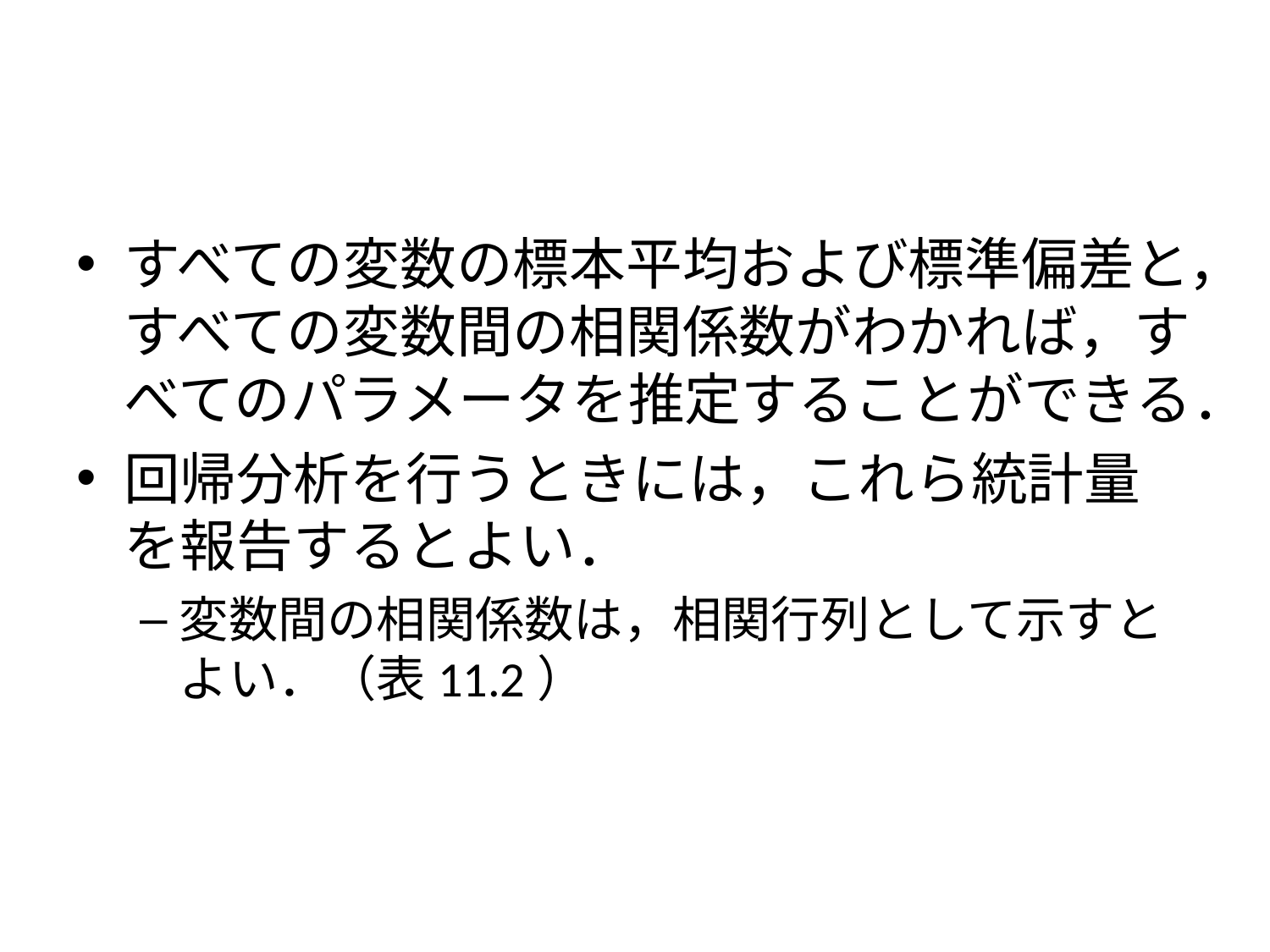

#
すべての変数の標本平均および標準偏差と，すべての変数間の相関係数がわかれば，すべてのパラメータを推定することができる．
回帰分析を行うときには，これら統計量を報告するとよい．
変数間の相関係数は，相関行列として示すとよい．（表11.2）